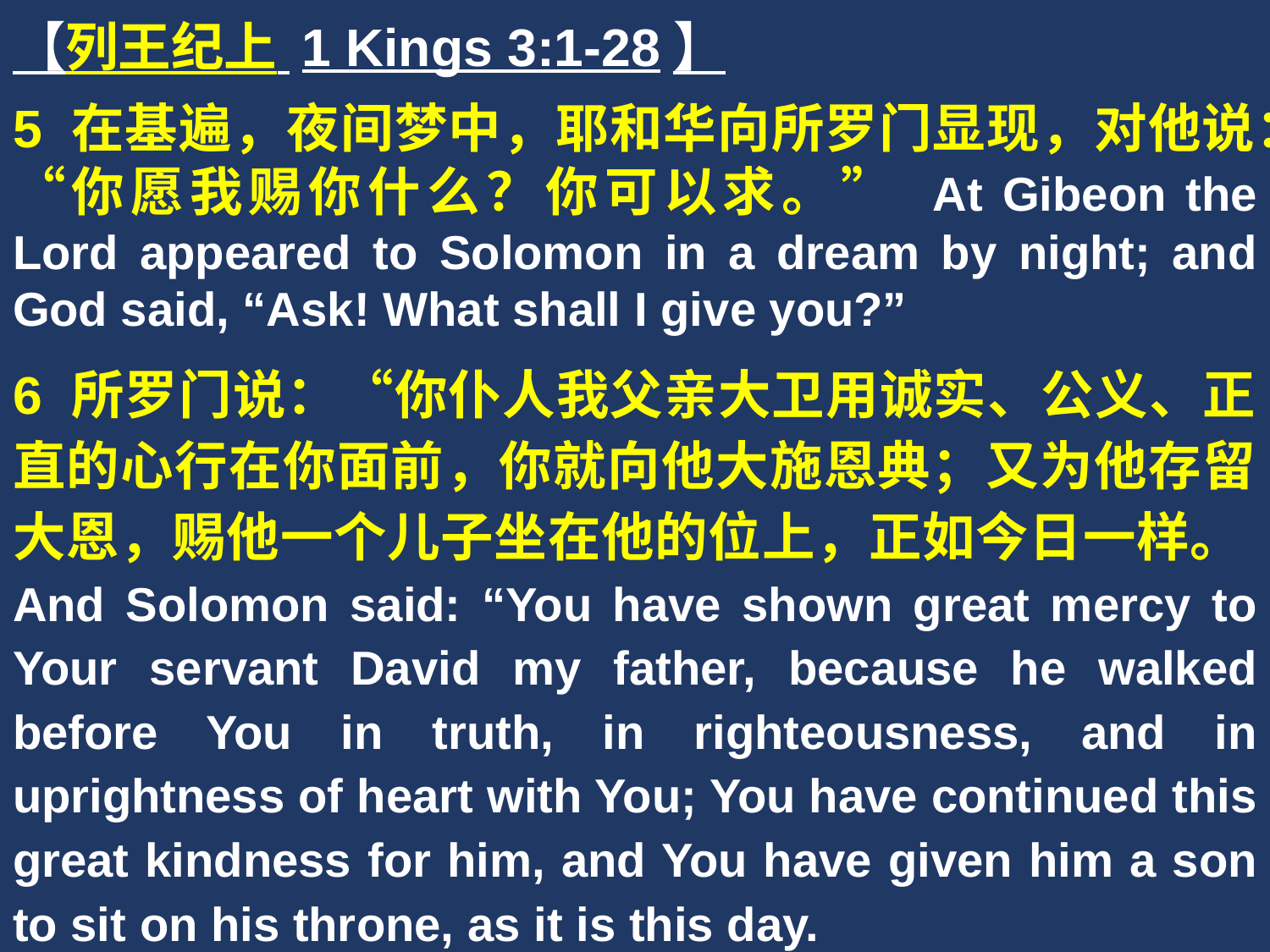

【列王纪上 1 Kings 3:1-28】
5 在基遍，夜间梦中，耶和华向所罗门显现，对他说：“你愿我赐你什么？你可以求。” At Gibeon the Lord appeared to Solomon in a dream by night; and God said, “Ask! What shall I give you?”
6 所罗门说：“你仆人我父亲大卫用诚实、公义、正直的心行在你面前，你就向他大施恩典；又为他存留大恩，赐他一个儿子坐在他的位上，正如今日一样。And Solomon said: “You have shown great mercy to Your servant David my father, because he walked before You in truth, in righteousness, and in uprightness of heart with You; You have continued this great kindness for him, and You have given him a son to sit on his throne, as it is this day.